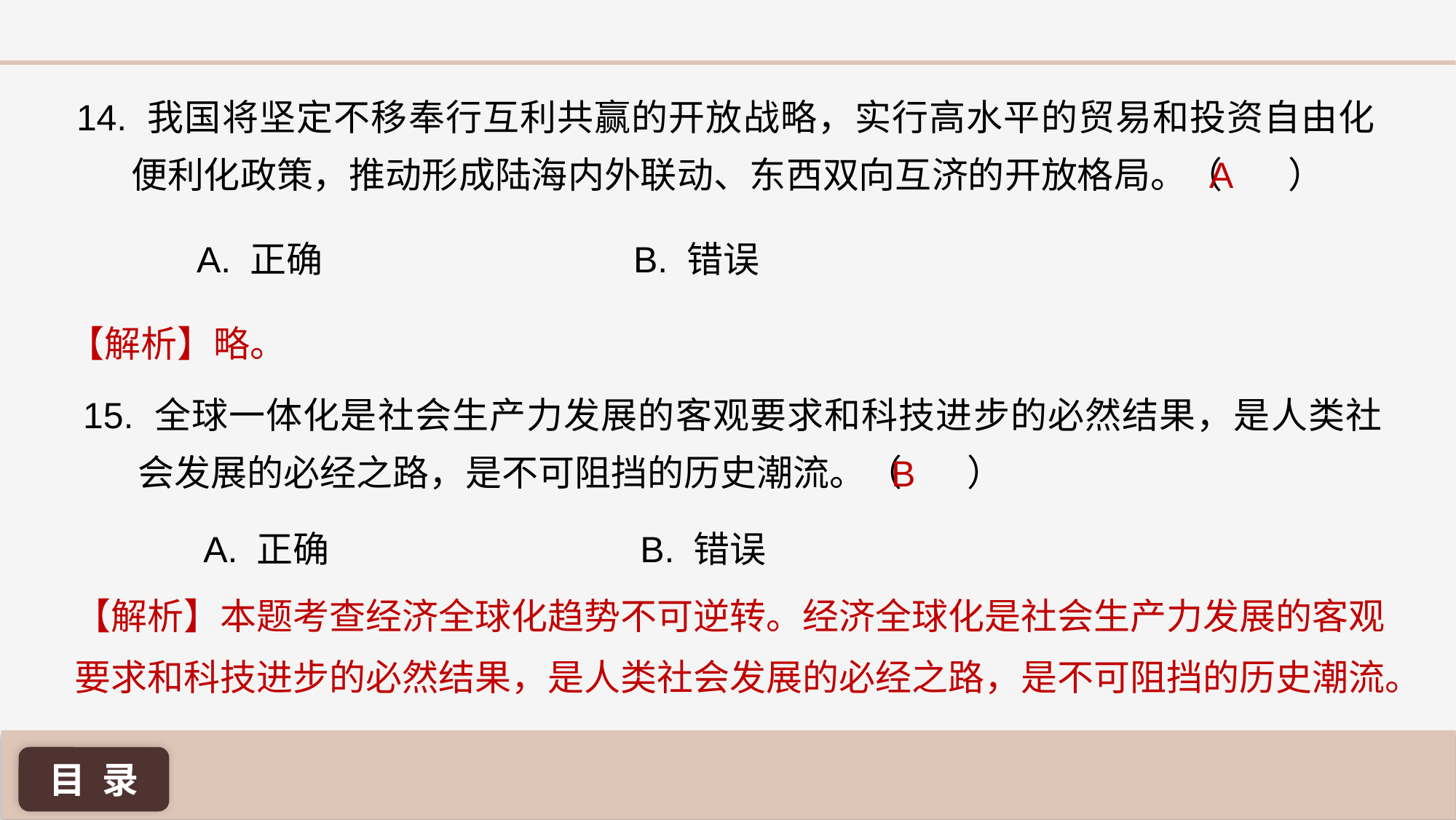

14. 我国将坚定不移奉行互利共赢的开放战略，实行高水平的贸易和投资自由化便利化政策，推动形成陆海内外联动、东西双向互济的开放格局。（        ）
A
A. 正确 			B. 错误
【解析】略。
15. 全球一体化是社会生产力发展的客观要求和科技进步的必然结果，是人类社会发展的必经之路，是不可阻挡的历史潮流。（        ）
B
A. 正确 			B. 错误
【解析】本题考查经济全球化趋势不可逆转。经济全球化是社会生产力发展的客观要求和科技进步的必然结果，是人类社会发展的必经之路，是不可阻挡的历史潮流。